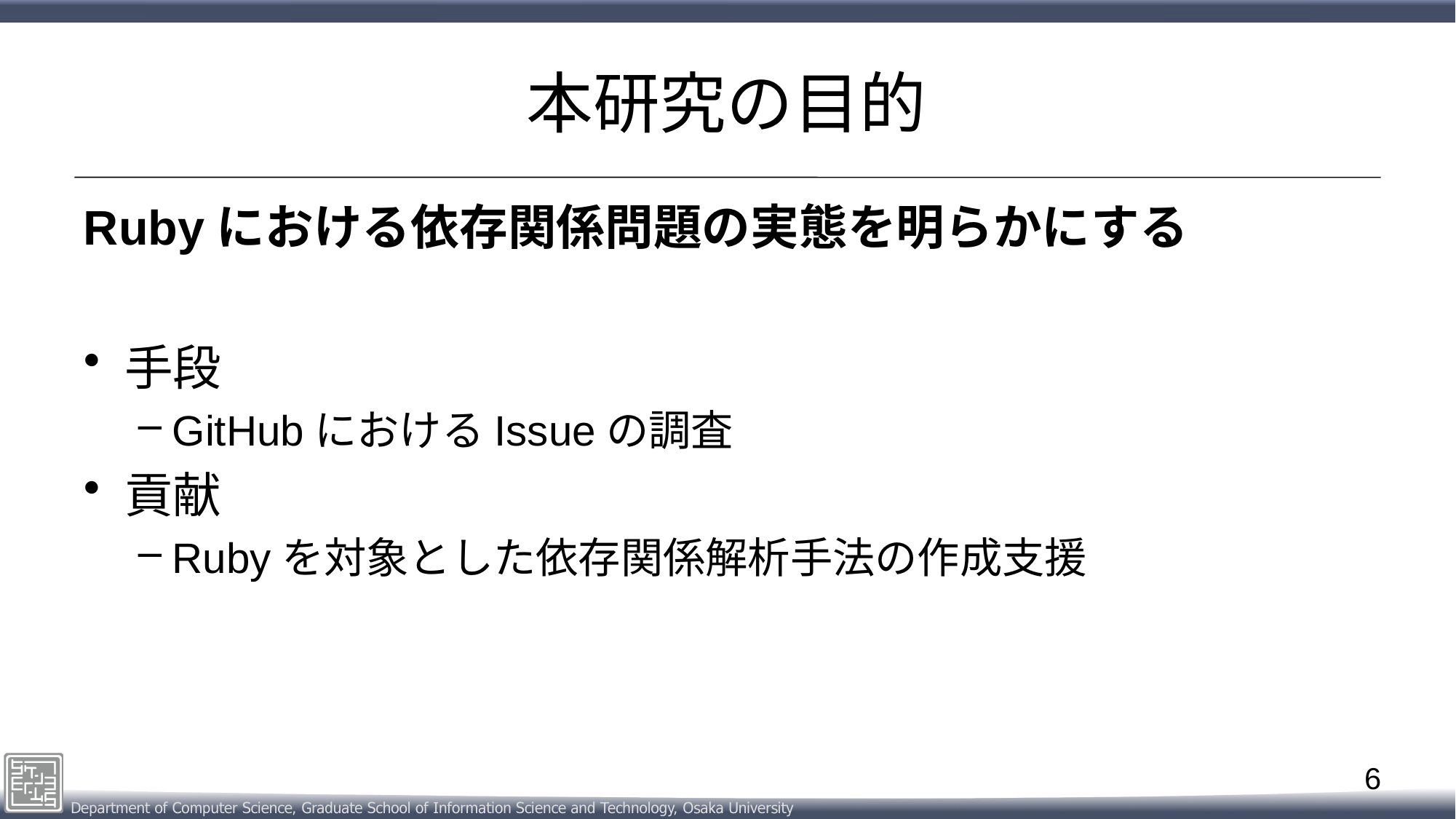

# 本研究の目的
Rubyにおける依存関係問題の実態を明らかにする

手段
GitHubにおけるIssueの調査
貢献
Rubyを対象とした依存関係解析手法の作成支援
6